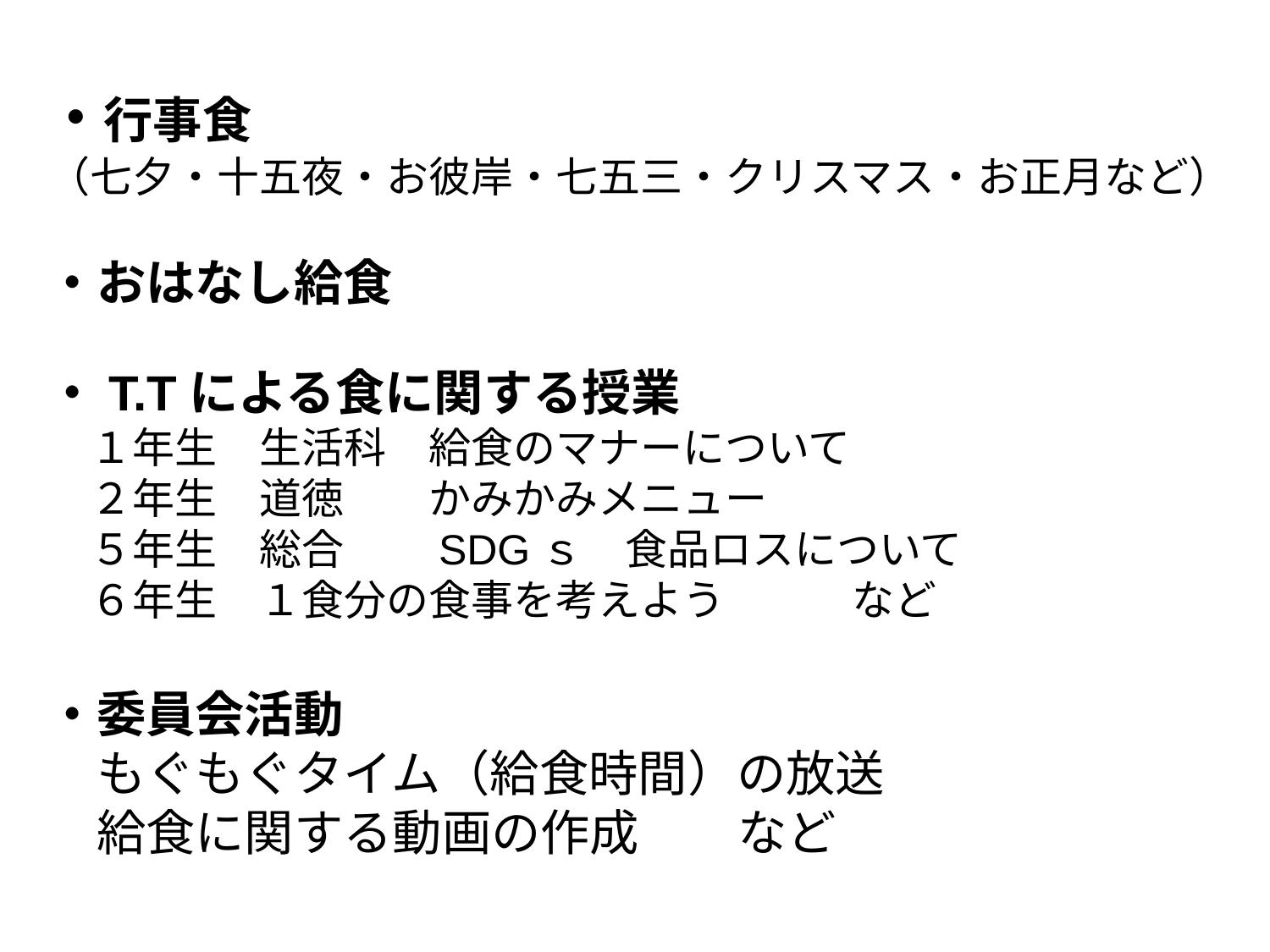

・行事食
（七夕・十五夜・お彼岸・七五三・クリスマス・お正月など）

・おはなし給食

・T.Tによる食に関する授業
　１年生　生活科　給食のマナーについて
　２年生　道徳　　かみかみメニュー
　５年生　総合　　SDGｓ　食品ロスについて
　６年生　１食分の食事を考えよう　　　など

・委員会活動
　もぐもぐタイム（給食時間）の放送
　給食に関する動画の作成　　など